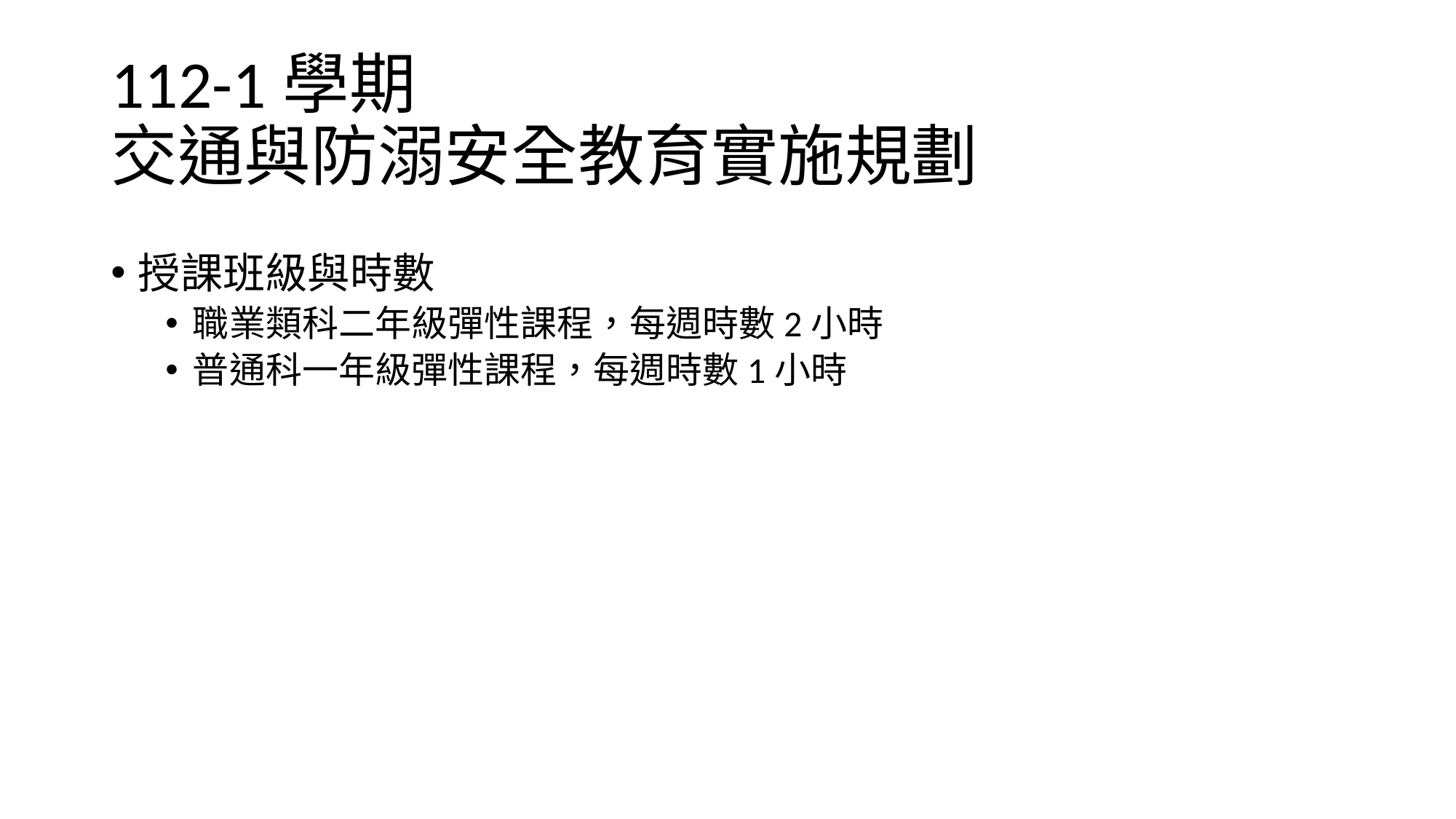

# 112-1學期 交通與防溺安全教育實施規劃
授課班級與時數
職業類科二年級彈性課程，每週時數2小時
普通科一年級彈性課程，每週時數1小時